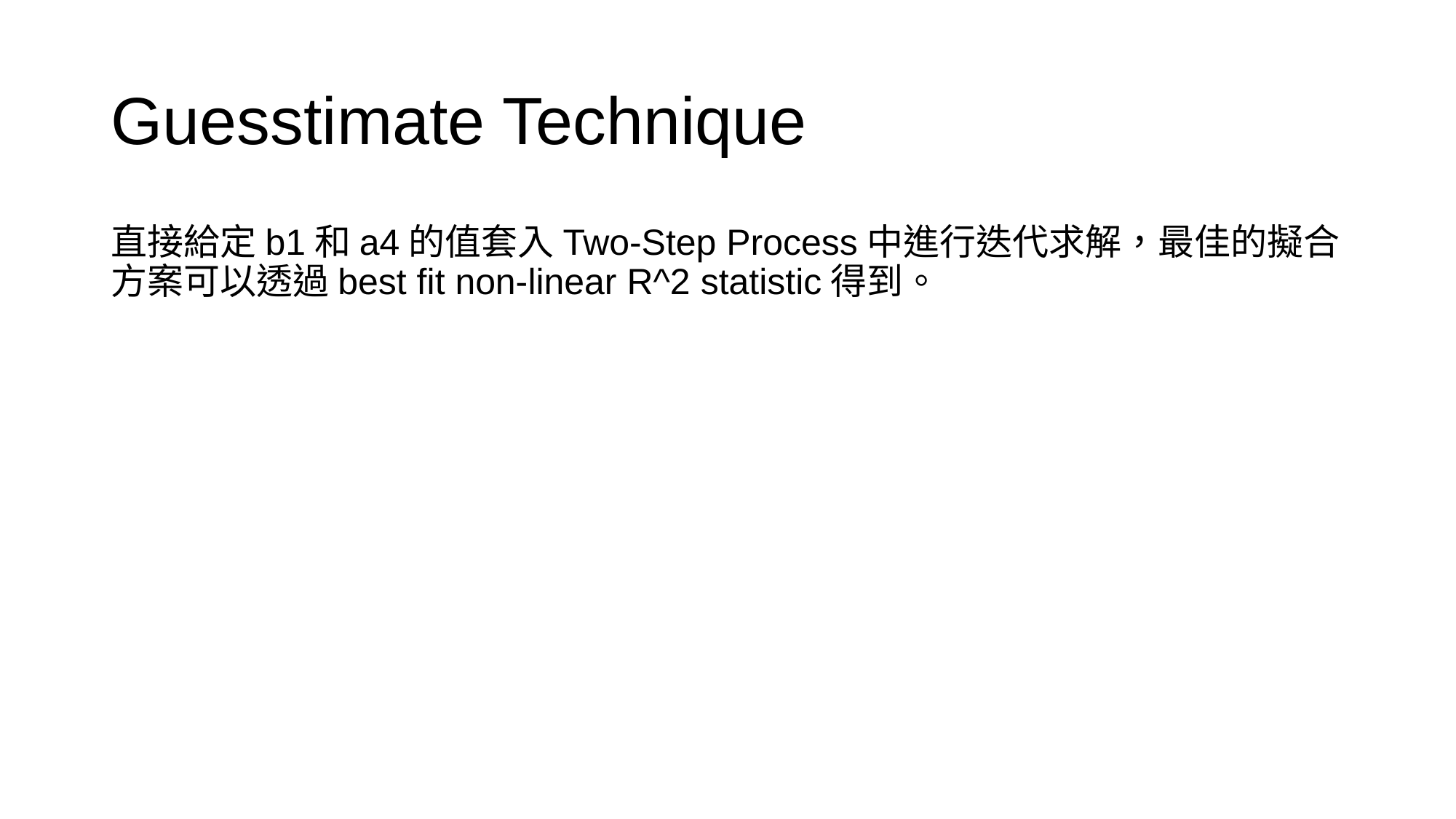

# Guesstimate Technique
直接給定b1和a4的值套入Two-Step Process中進行迭代求解，最佳的擬合方案可以透過best fit non-linear R^2 statistic得到。